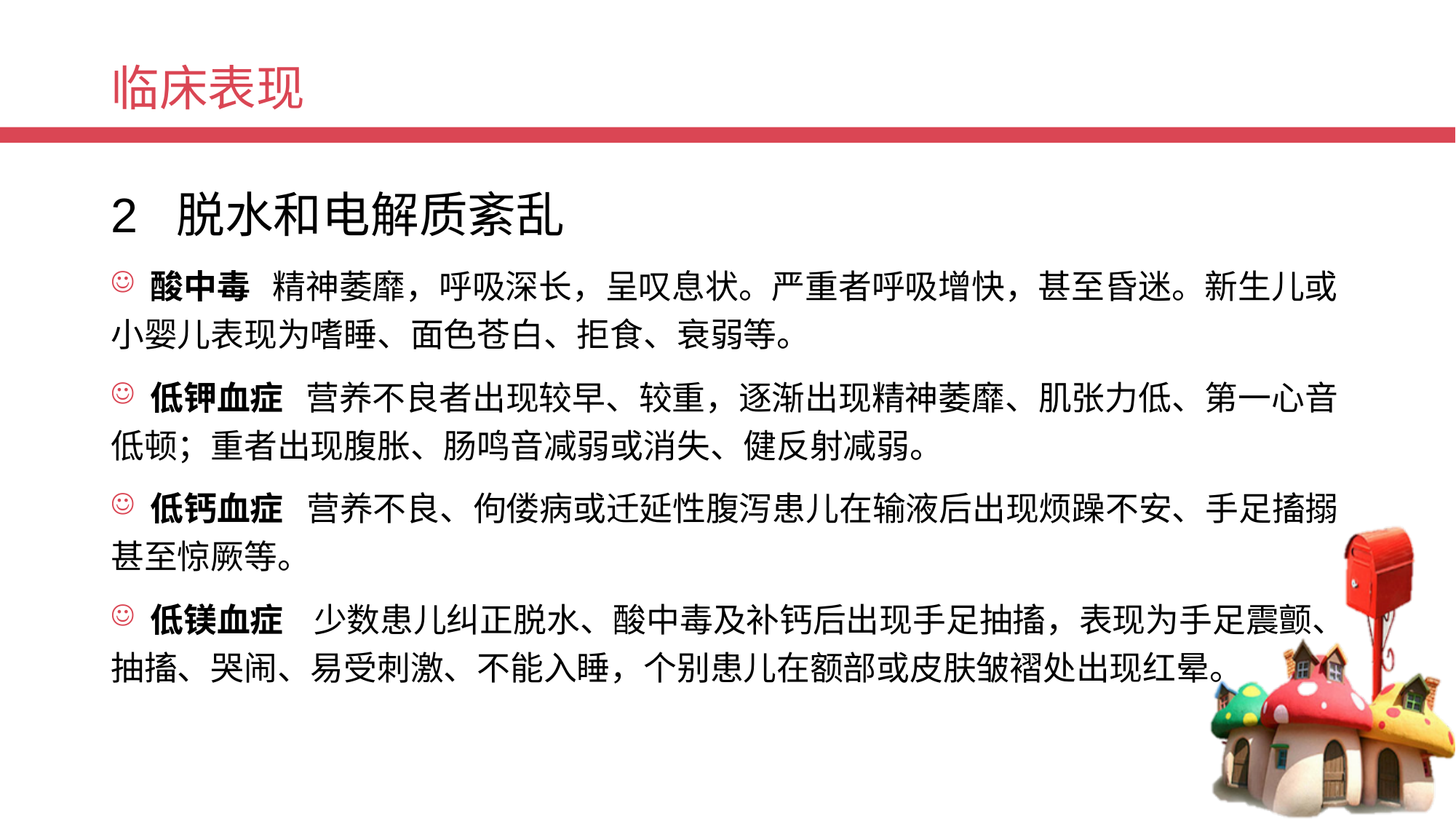

# 临床表现
2  脱水和电解质紊乱
 酸中毒   精神萎靡，呼吸深长，呈叹息状。严重者呼吸增快，甚至昏迷。新生儿或小婴儿表现为嗜睡、面色苍白、拒食、衰弱等。
 低钾血症   营养不良者出现较早、较重，逐渐出现精神萎靡、肌张力低、第一心音低顿；重者出现腹胀、肠鸣音减弱或消失、健反射减弱。
 低钙血症   营养不良、佝偻病或迁延性腹泻患儿在输液后出现烦躁不安、手足搐搦甚至惊厥等。
 低镁血症    少数患儿纠正脱水、酸中毒及补钙后出现手足抽搐，表现为手足震颤、抽搐、哭闹、易受刺激、不能入睡，个别患儿在额部或皮肤皱褶处出现红晕。